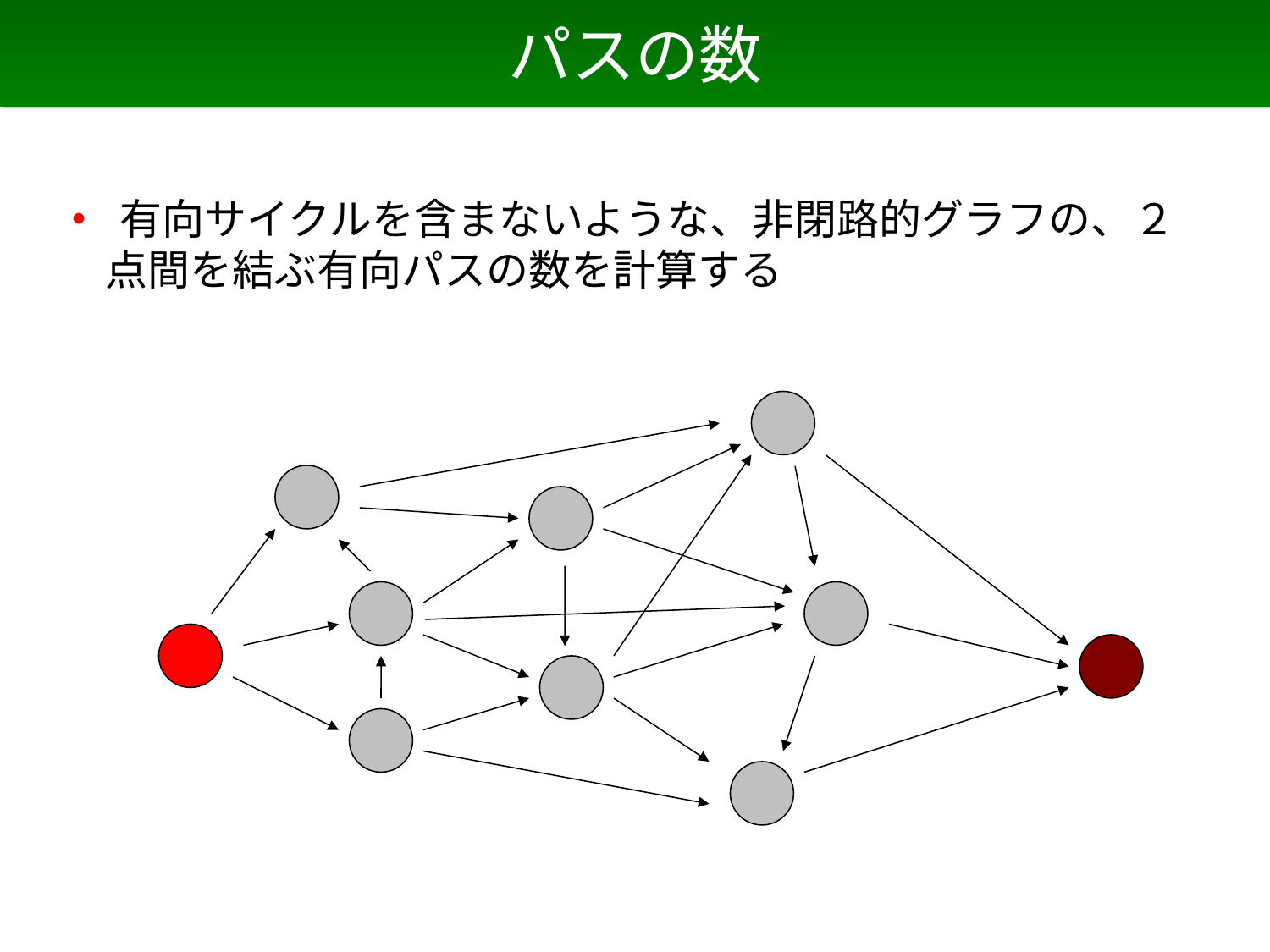

# パスの数
• 有向サイクルを含まないような、非閉路的グラフの、２点間を結ぶ有向パスの数を計算する